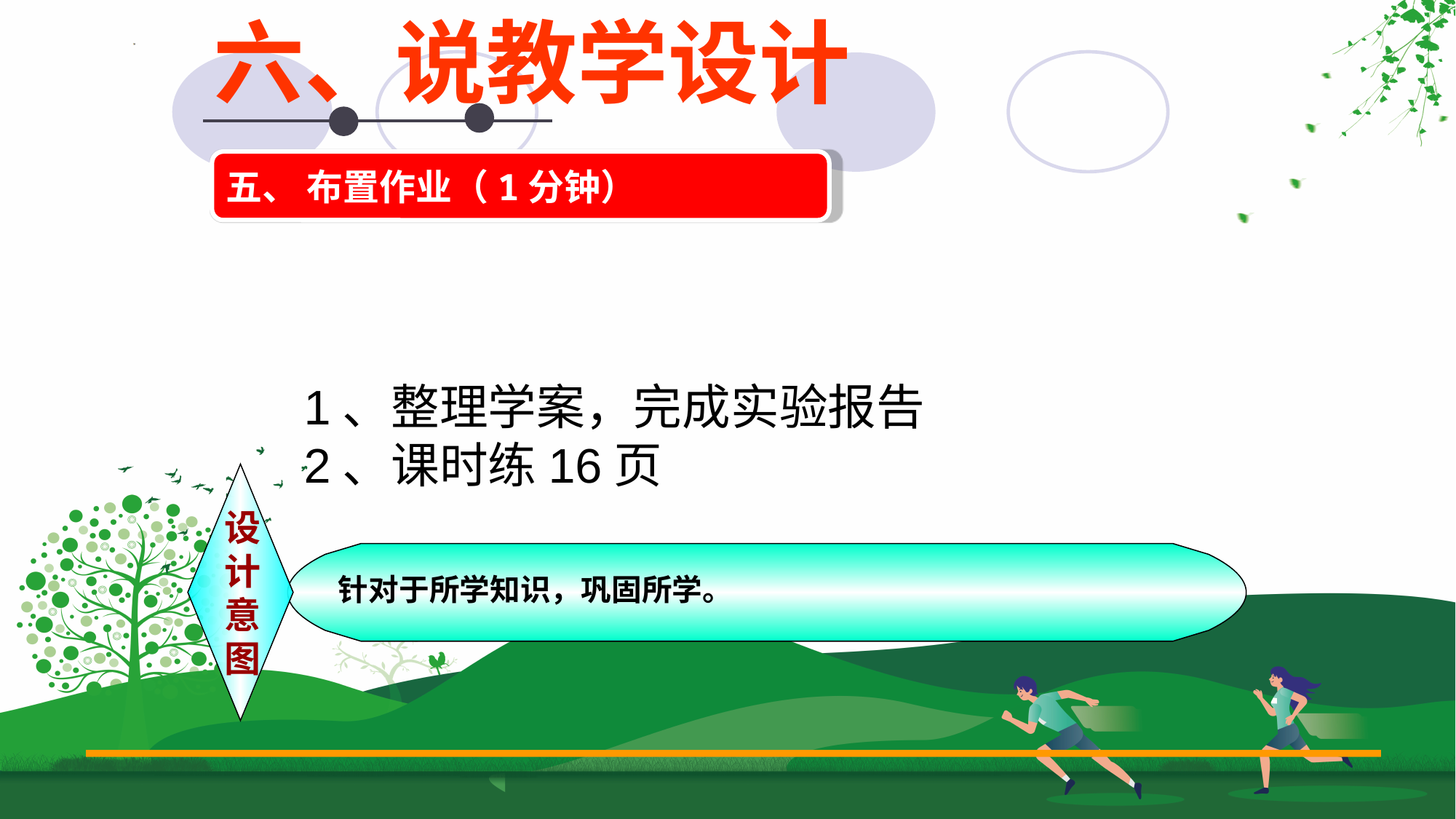

六、说教学设计

五、 布置作业（1分钟）

1、整理学案，完成实验报告
2、课时练16页
设计意图

针对于所学知识，巩固所学。